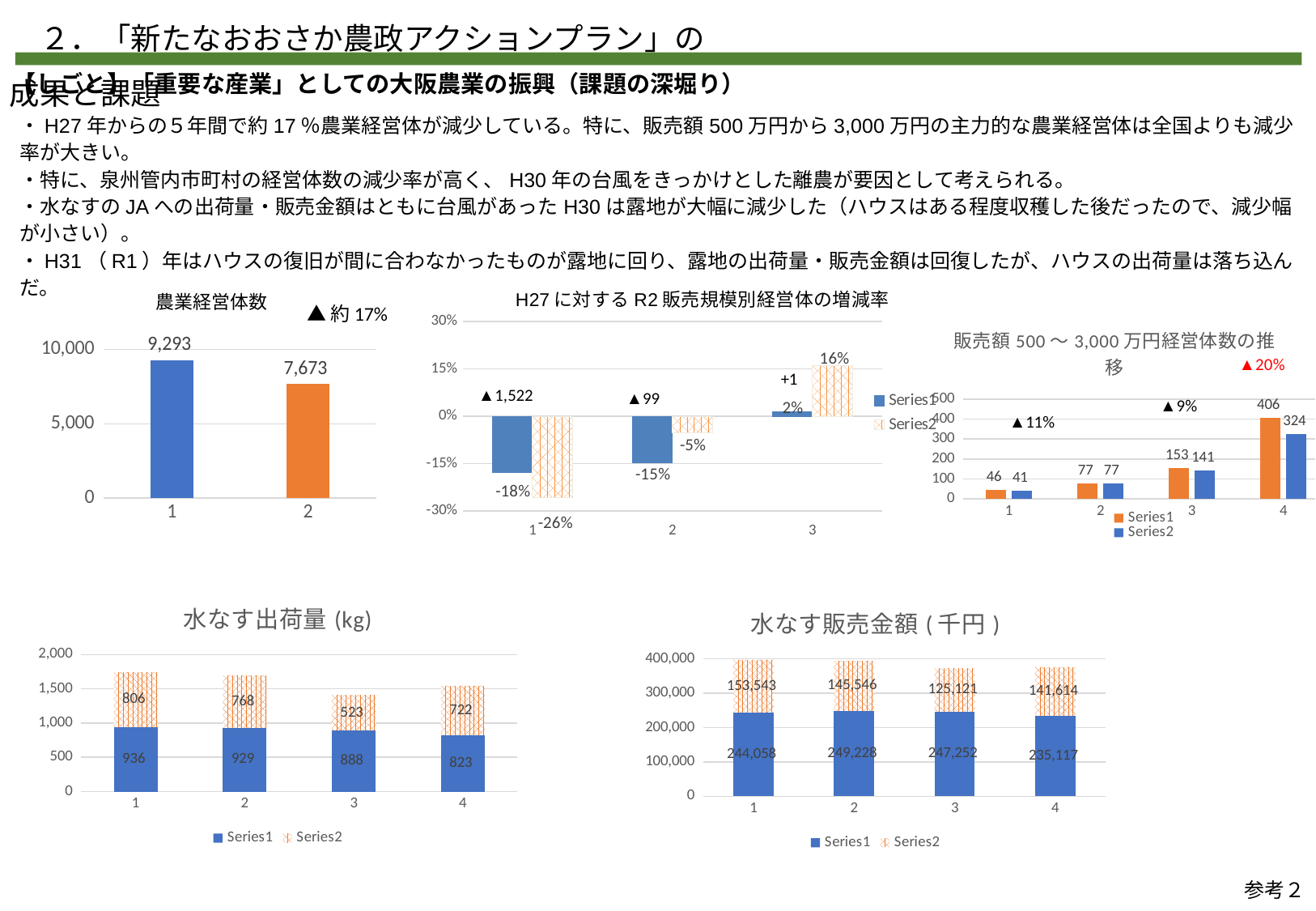

２．「新たなおおさか農政アクションプラン」の成果と課題

【しごと】「重要な産業」としての大阪農業の振興（課題の深堀り）
・H27年からの５年間で約17％農業経営体が減少している。特に、販売額500万円から3,000万円の主力的な農業経営体は全国よりも減少率が大きい。
・特に、泉州管内市町村の経営体数の減少率が高く、H30年の台風をきっかけとした離農が要因として考えられる。
・水なすのJAへの出荷量・販売金額はともに台風があったH30は露地が大幅に減少した（ハウスはある程度収穫した後だったので、減少幅が小さい）。
・H31（R1）年はハウスの復旧が間に合わなかったものが露地に回り、露地の出荷量・販売金額は回復したが、ハウスの出荷量は落ち込んだ。

### Chart: H27に対するR2販売規模別経営体の増減率

| Category |  |  |
|---|---|---|
農業経営体数
▲約17%

### Chart

| Category |  |
|---|---|

### Chart: 販売額500～3,000万円経営体数の推移

| Category |  |  |
|---|---|---|
+1
▲1,522
▲99
▲11%

### Chart: 水なす出荷量(kg)

| Category |  |  |
|---|---|---|

### Chart: 水なす販売金額(千円)

| Category |  |  |
|---|---|---|
参考２